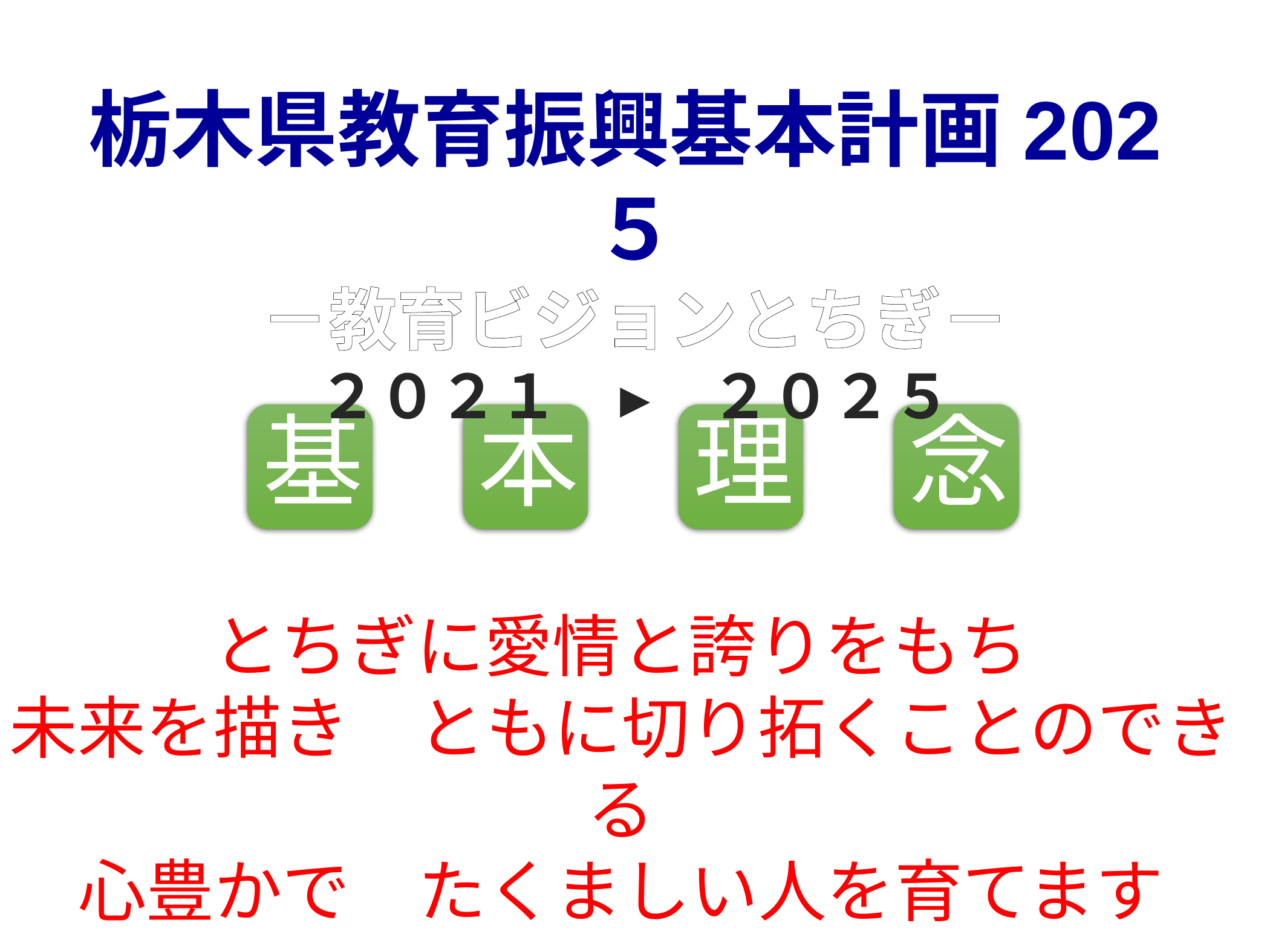

栃木県教育振興基本計画202５
－教育ビジョンとちぎ－
２０２１　▸　２０２５
基
本
理
念
とちぎに愛情と誇りをもち
未来を描き　ともに切り拓くことのできる
心豊かで　たくましい人を育てます